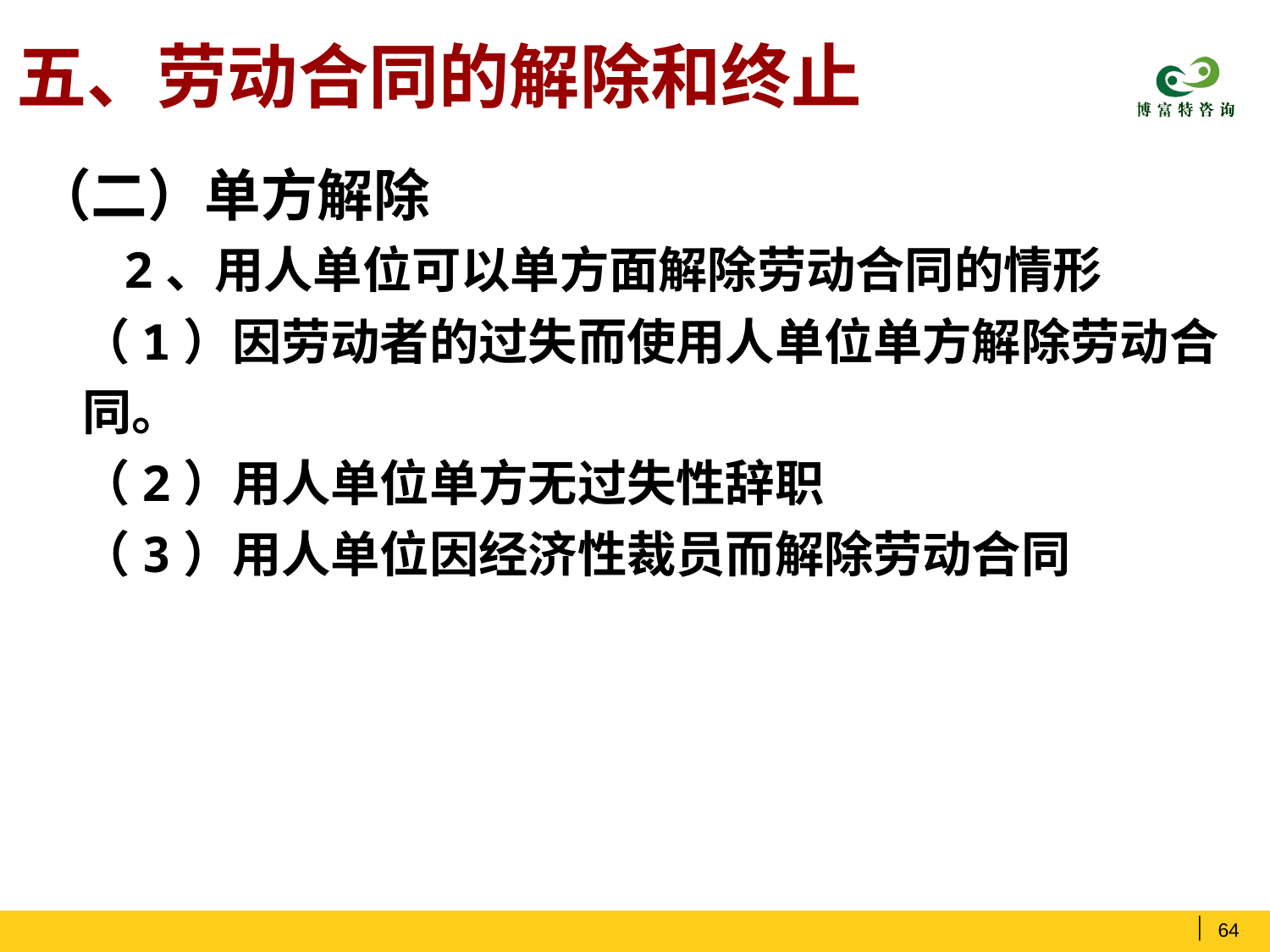

# 五、劳动合同的解除和终止
（二）单方解除
   2、用人单位可以单方面解除劳动合同的情形
   （1）因劳动者的过失而使用人单位单方解除劳动合同。
   （2）用人单位单方无过失性辞职
   （3）用人单位因经济性裁员而解除劳动合同